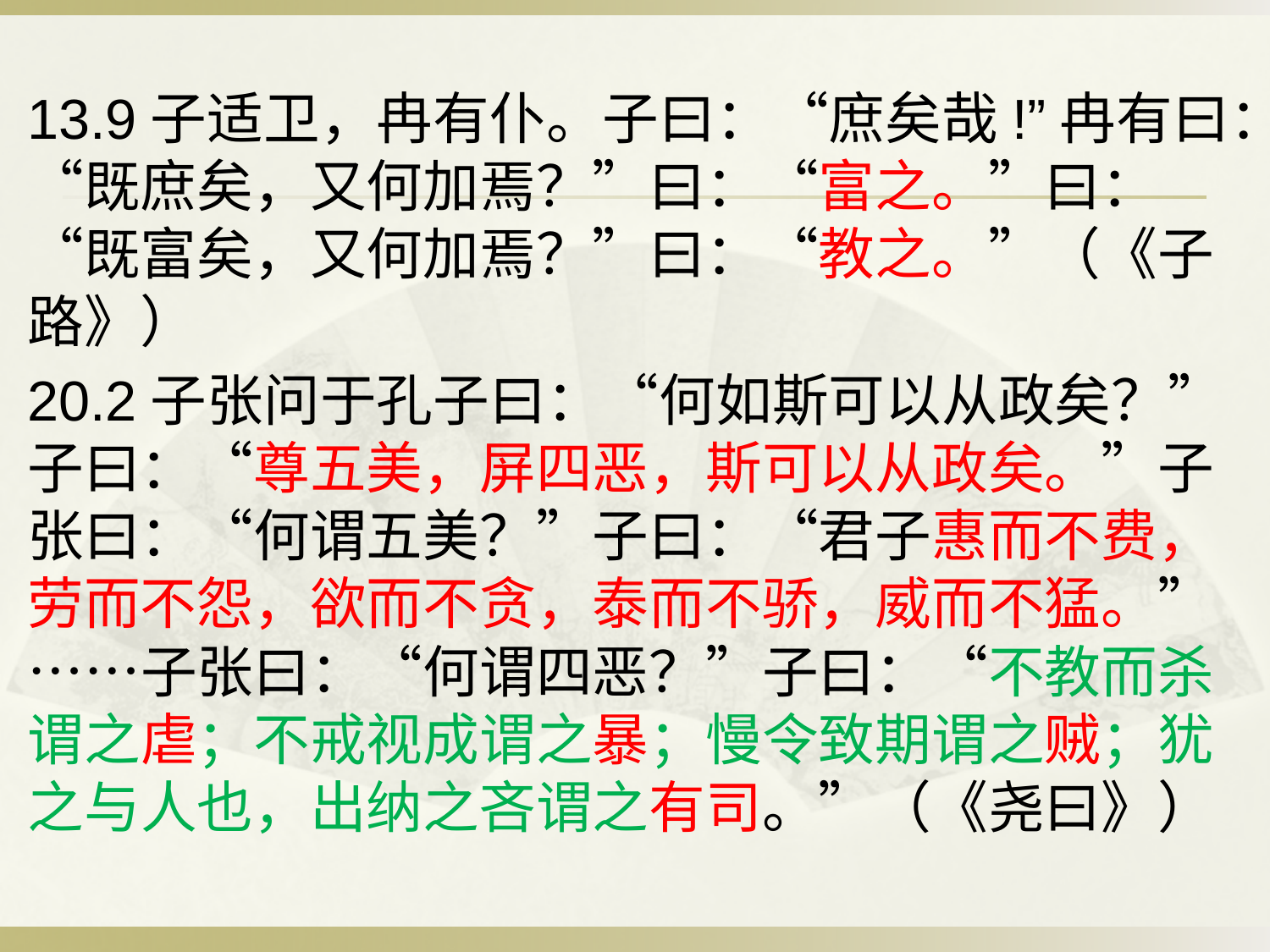

#
13.9子适卫，冉有仆。子曰：“庶矣哉!”冉有曰：“既庶矣，又何加焉？”曰：“富之。”曰：“既富矣，又何加焉？”曰：“教之。”（《子路》）
20.2子张问于孔子曰：“何如斯可以从政矣？”子曰：“尊五美，屏四恶，斯可以从政矣。”子张曰：“何谓五美？”子曰：“君子惠而不费，劳而不怨，欲而不贪，泰而不骄，威而不猛。”……子张曰：“何谓四恶？”子曰：“不教而杀谓之虐；不戒视成谓之暴；慢令致期谓之贼；犹之与人也，出纳之吝谓之有司。”（《尧曰》）